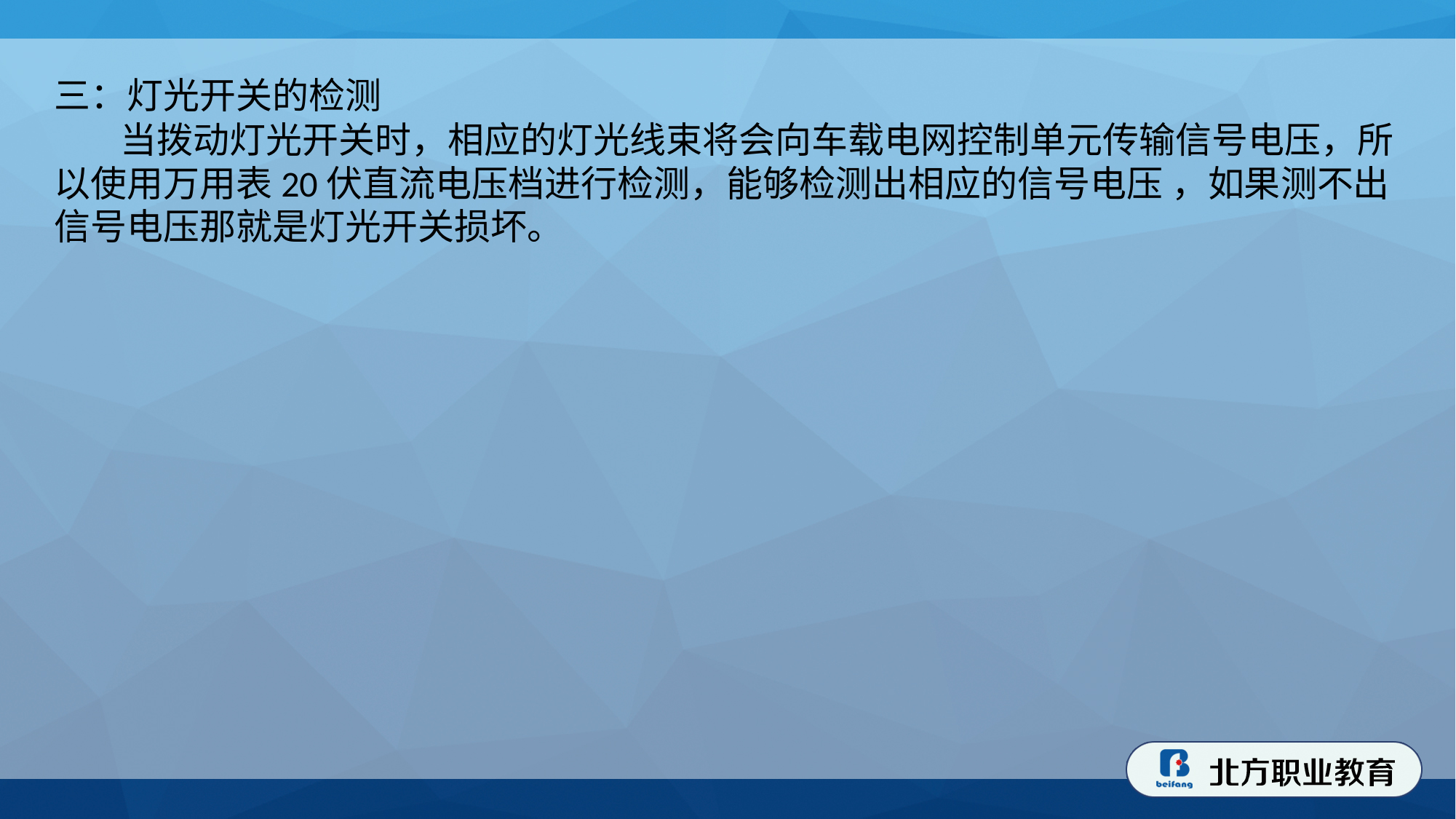

三：灯光开关的检测
       当拨动灯光开关时，相应的灯光线束将会向车载电网控制单元传输信号电压，所以使用万用表20伏直流电压档进行检测，能够检测出相应的信号电压 ，如果测不出信号电压那就是灯光开关损坏。